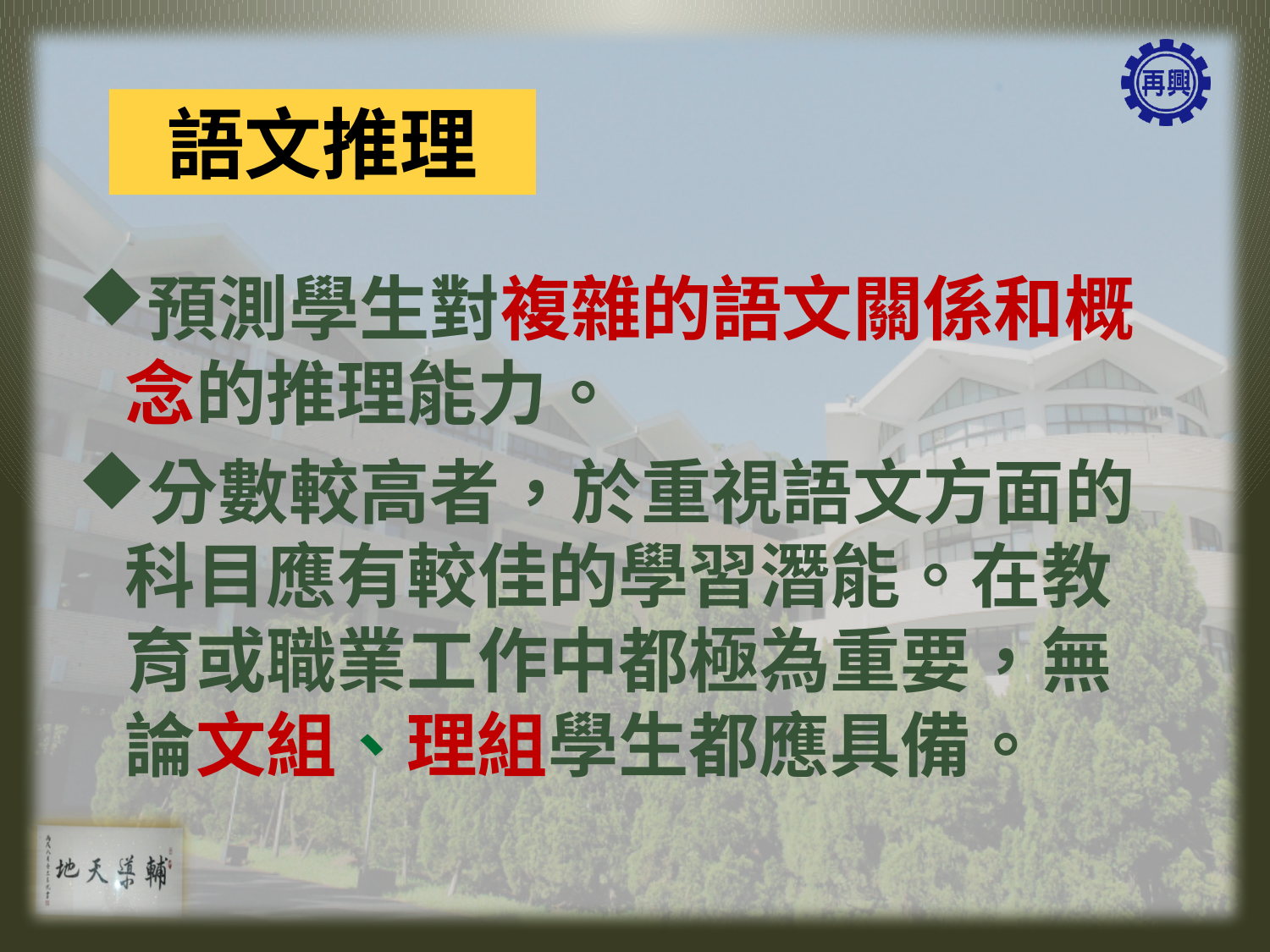

語文推理
預測學生對複雜的語文關係和概念的推理能力。
分數較高者，於重視語文方面的科目應有較佳的學習潛能。在教育或職業工作中都極為重要，無論文組、理組學生都應具備。